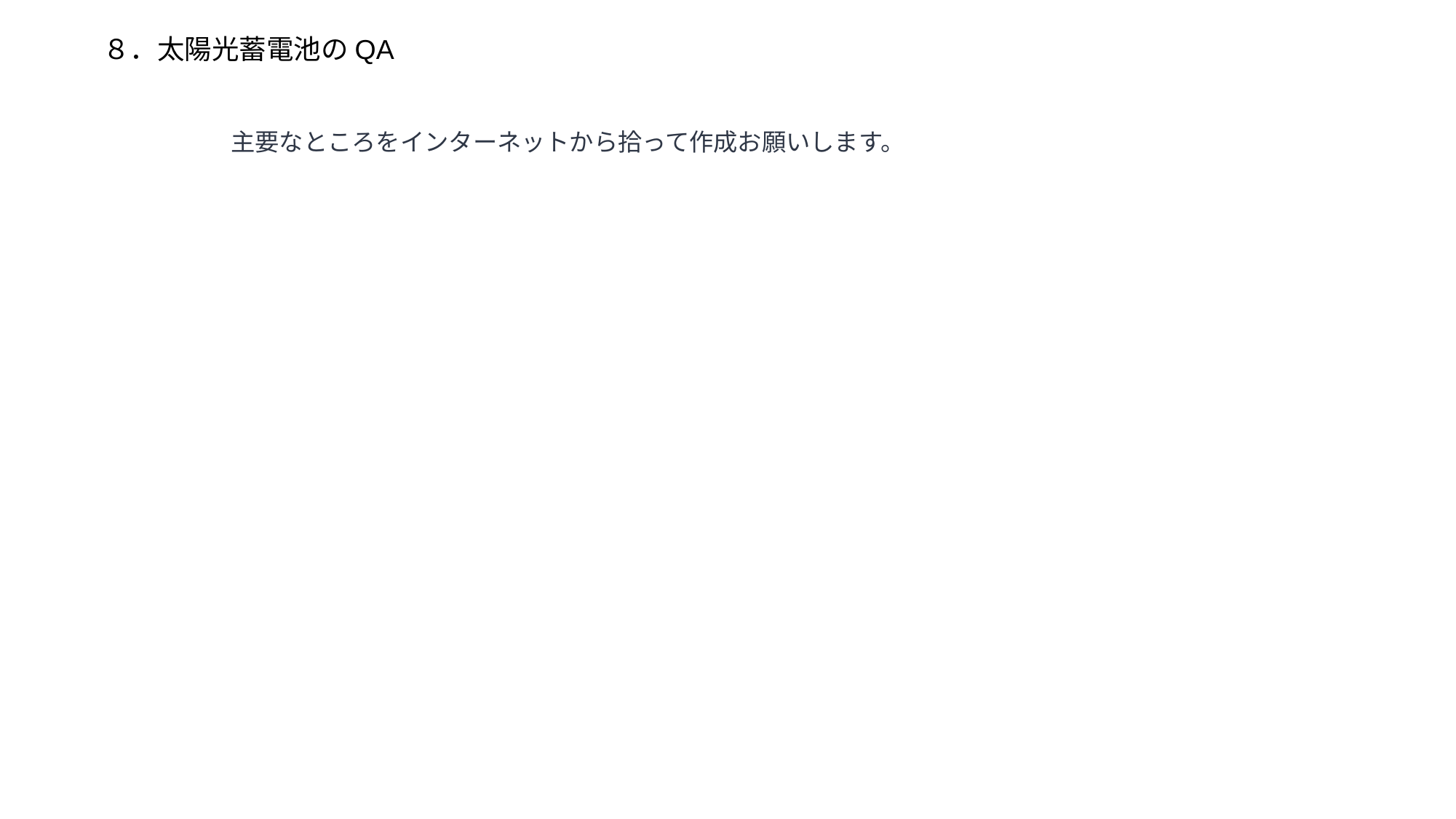

８．太陽光蓄電池のQA
主要なところをインターネットから拾って作成お願いします。